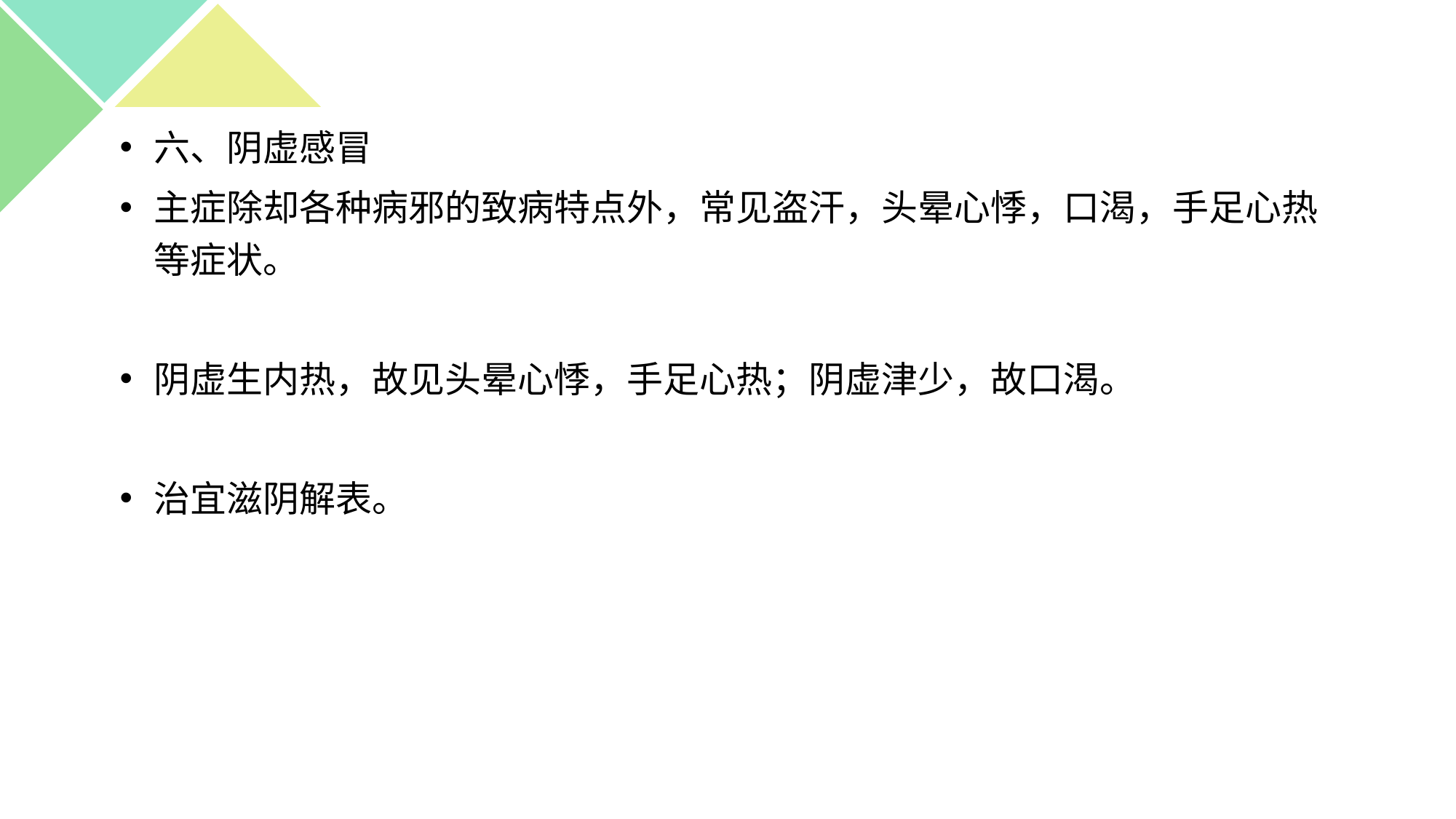

六、阴虚感冒
主症除却各种病邪的致病特点外，常见盗汗，头晕心悸，口渴，手足心热等症状。

阴虚生内热，故见头晕心悸，手足心热；阴虚津少，故口渴。

治宜滋阴解表。